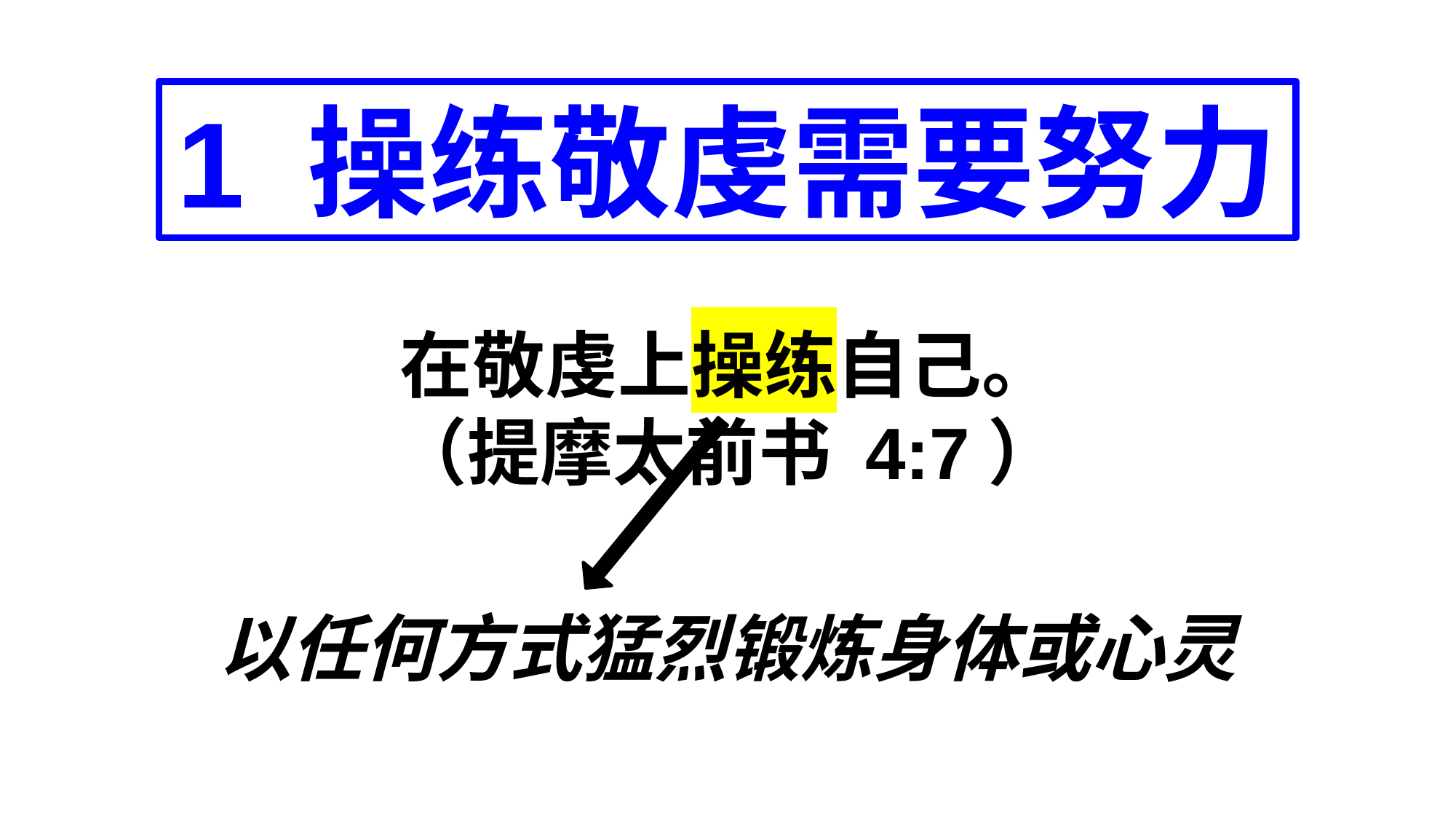

1 操练敬虔需要努力
在敬虔上操练自己。
（提摩太前书 4:7）

以任何方式猛烈锻炼身体或心灵